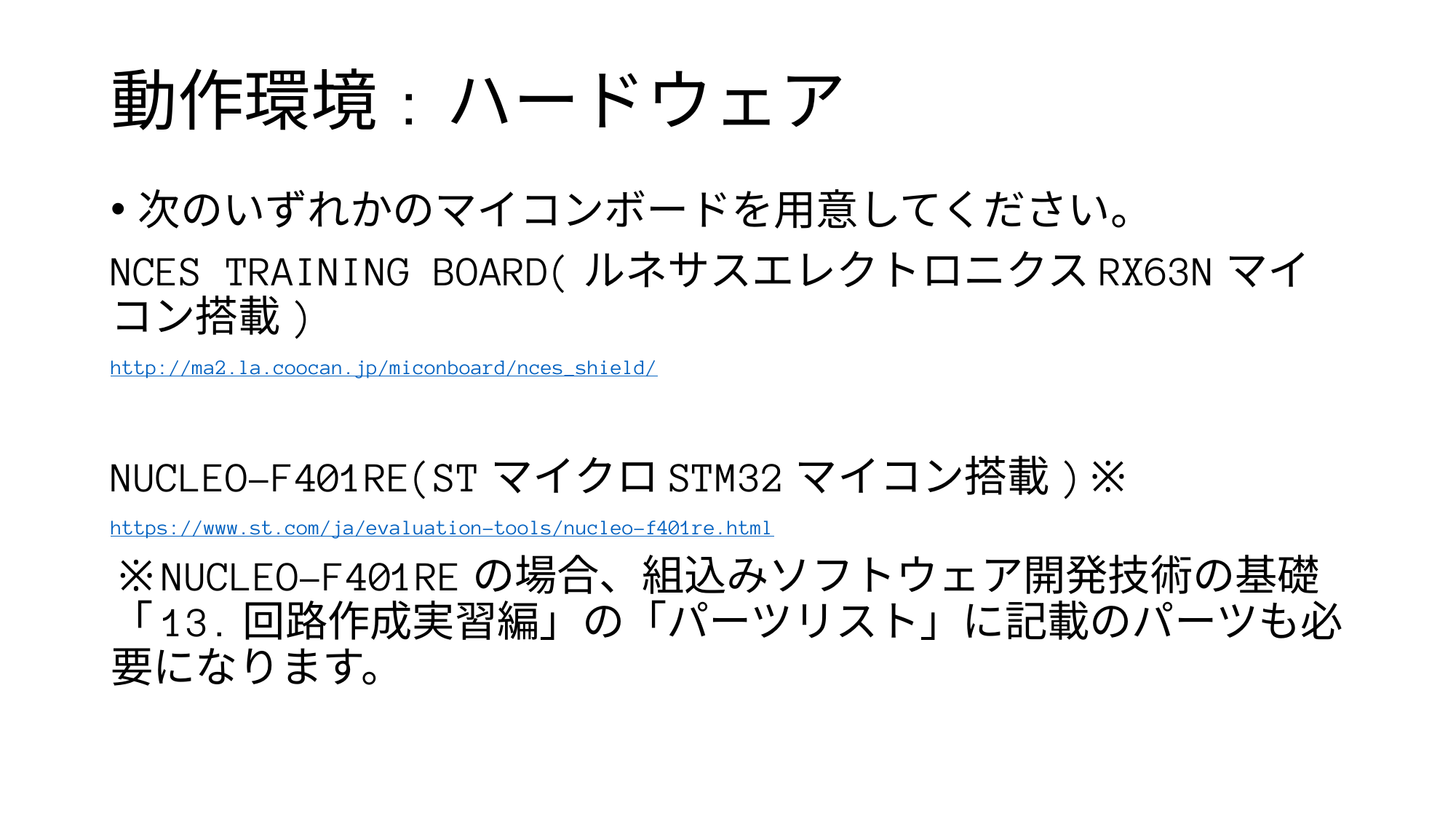

# 動作環境:ハードウェア
次のいずれかのマイコンボードを用意してください。
NCES TRAINING BOARD(ルネサスエレクトロニクスRX63Nマイコン搭載)
http://ma2.la.coocan.jp/miconboard/nces_shield/

NUCLEO-F401RE(STマイクロSTM32マイコン搭載)※
https://www.st.com/ja/evaluation-tools/nucleo-f401re.html
※NUCLEO-F401REの場合、組込みソフトウェア開発技術の基礎「13.回路作成実習編」の「パーツリスト」に記載のパーツも必要になります。